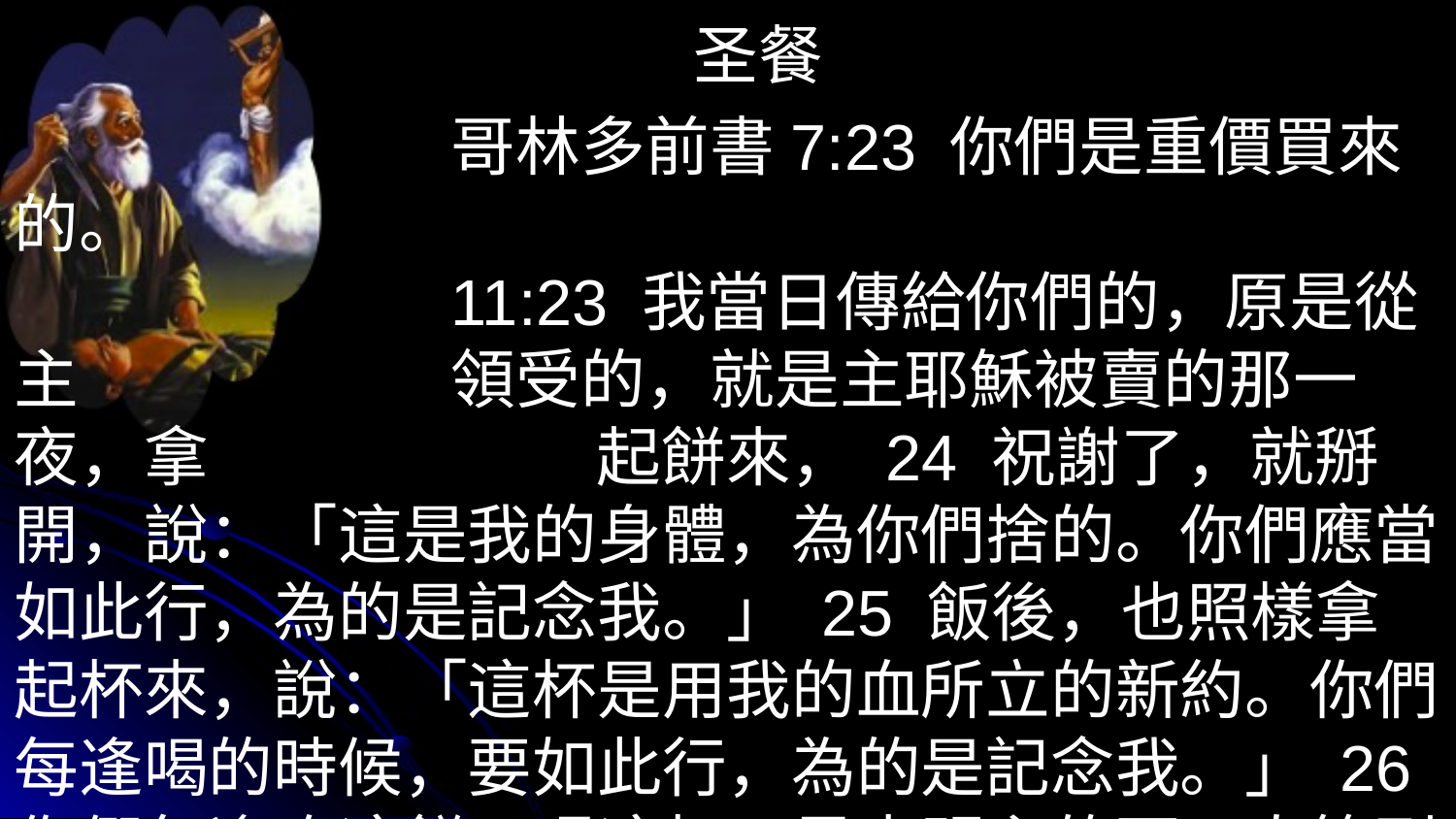

圣餐
			哥林多前書7:23 你們是重價買來的。
			11:23 我當日傳給你們的，原是從主			領受的，就是主耶穌被賣的那一夜，拿			起餅來， 24 祝謝了，就掰開，說：「這是我的身體，為你們捨的。你們應當如此行，為的是記念我。」 25 飯後，也照樣拿起杯來，說：「這杯是用我的血所立的新約。你們每逢喝的時候，要如此行，為的是記念我。」 26 你們每逢吃這餅、喝這杯，是表明主的死，直等到他來。